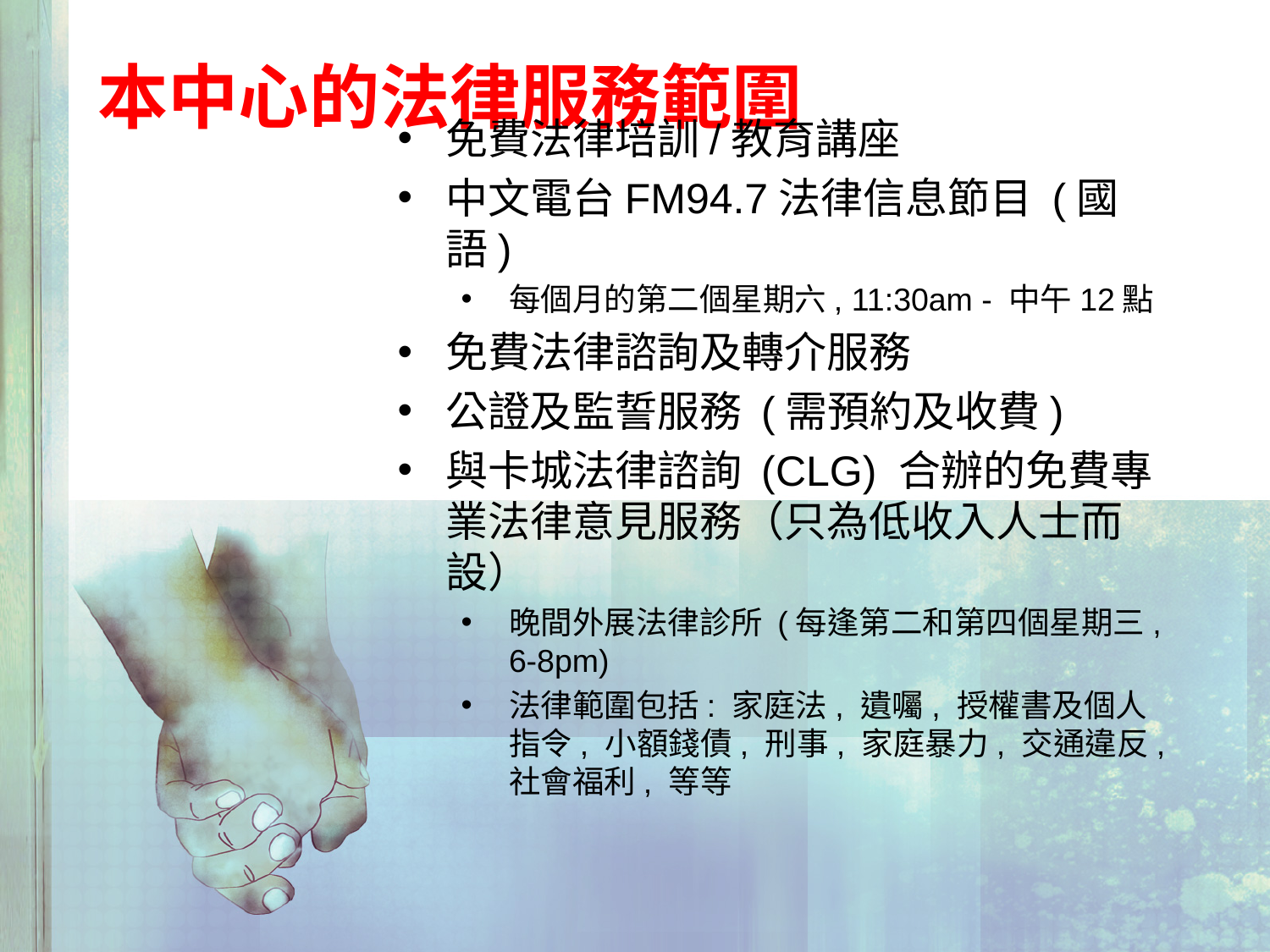

# 本中心的法律服務範圍

免費法律培訓/教育講座
中文電台FM94.7法律信息節目 (國語)
每個月的第二個星期六, 11:30am - 中午12點
免費法律諮詢及轉介服務
公證及監誓服務 (需預約及收費)
與卡城法律諮詢 (CLG) 合辦的免費專業法律意見服務（只為低收入人士而設）
晚間外展法律診所 (每逢第二和第四個星期三, 6-8pm)
法律範圍包括: 家庭法, 遺囑, 授權書及個人指令, 小額錢債, 刑事, 家庭暴力, 交通違反, 社會福利, 等等